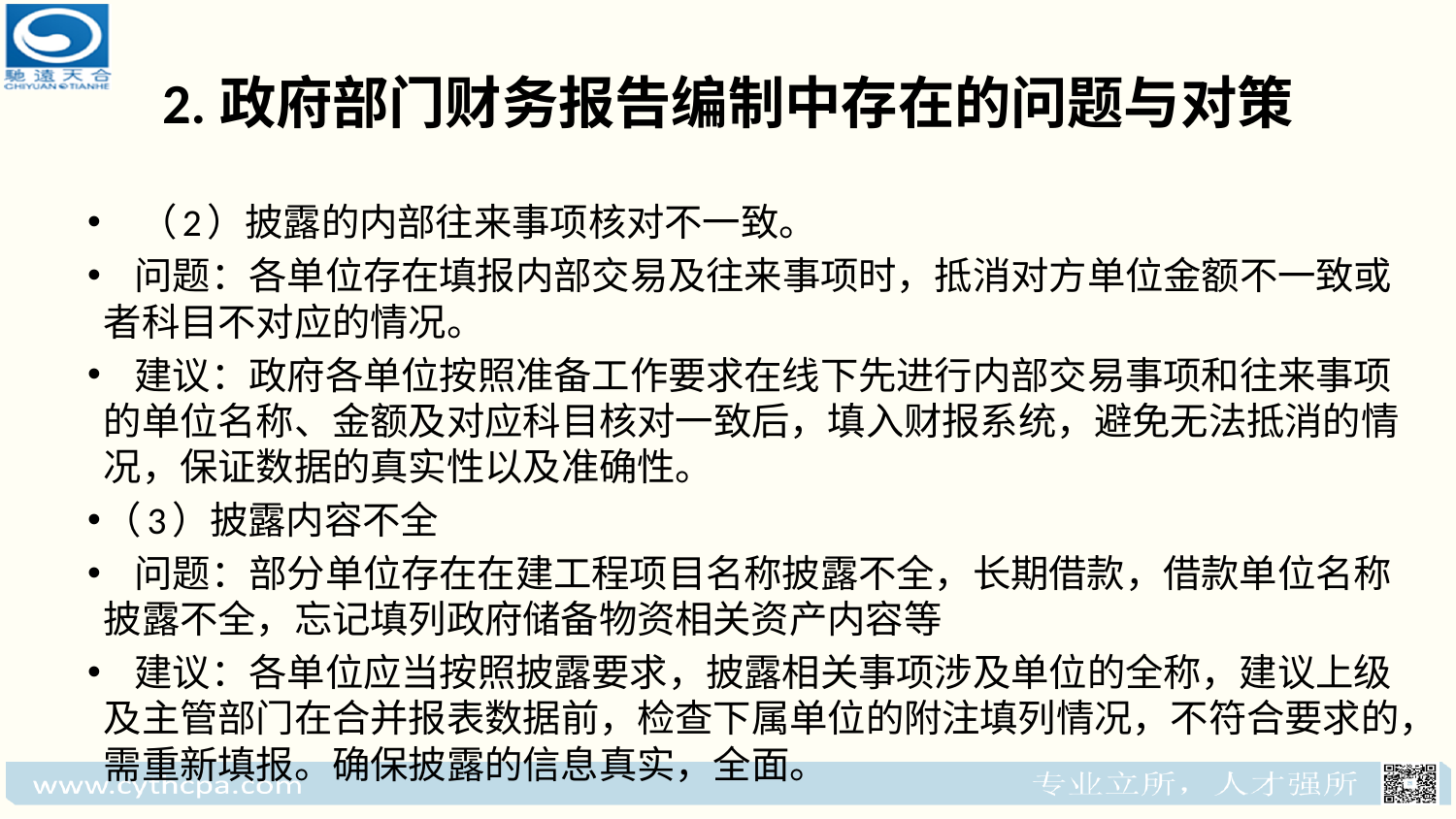

# 2.政府部门财务报告编制中存在的问题与对策
（2）披露的内部往来事项核对不一致。
   问题：各单位存在填报内部交易及往来事项时，抵消对方单位金额不一致或者科目不对应的情况。
   建议：政府各单位按照准备工作要求在线下先进行内部交易事项和往来事项的单位名称、金额及对应科目核对一致后，填入财报系统，避免无法抵消的情况，保证数据的真实性以及准确性。
（3）披露内容不全
   问题：部分单位存在在建工程项目名称披露不全，长期借款，借款单位名称披露不全，忘记填列政府储备物资相关资产内容等
   建议：各单位应当按照披露要求，披露相关事项涉及单位的全称，建议上级及主管部门在合并报表数据前，检查下属单位的附注填列情况，不符合要求的，需重新填报。确保披露的信息真实，全面。